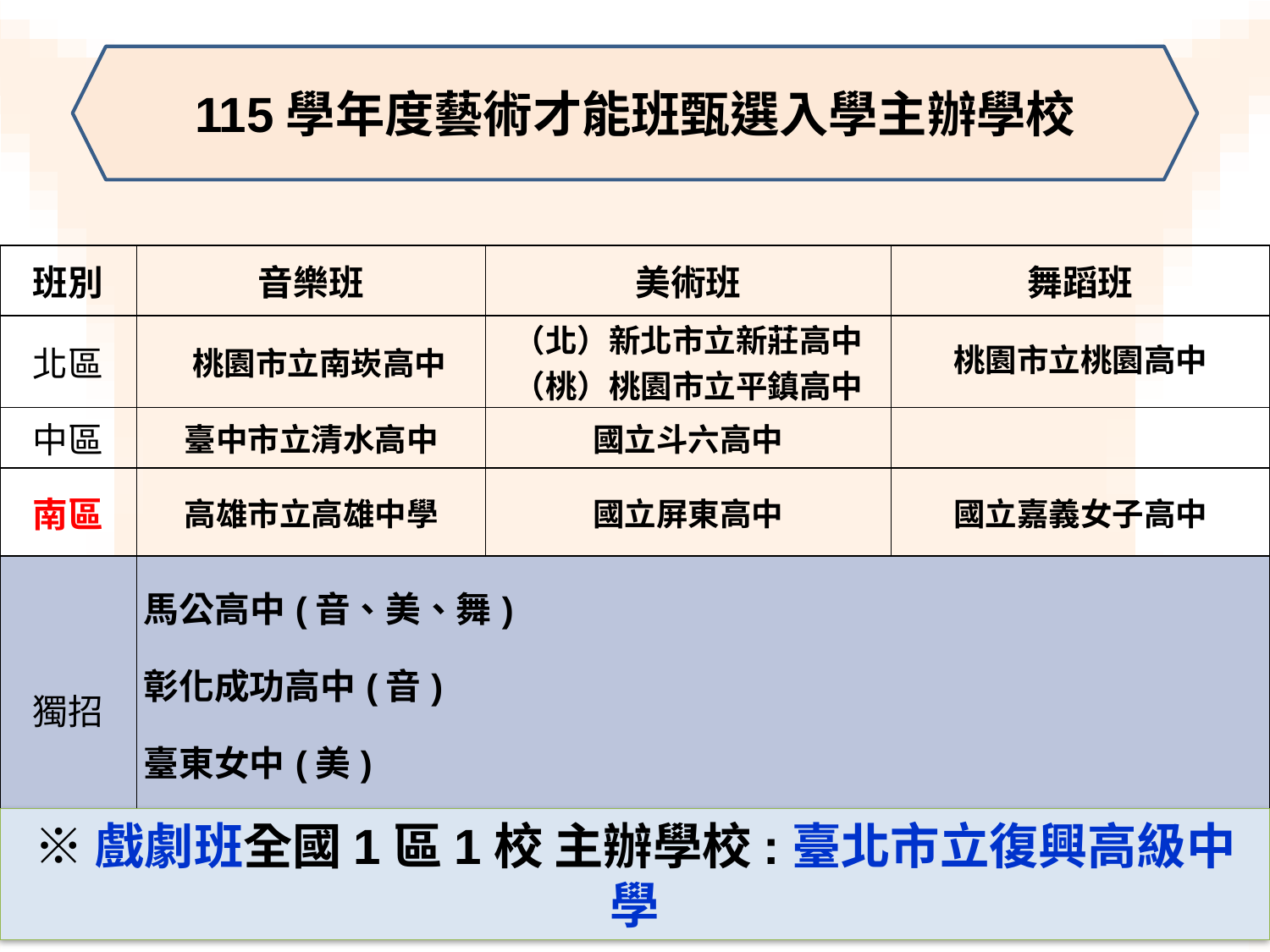

115學年度藝術才能班甄選入學主辦學校
| 班別 | 音樂班 | 美術班 | 舞蹈班 |
| --- | --- | --- | --- |
| 北區 | 桃園市立南崁高中 | （北）新北市立新莊高中 （桃）桃園市立平鎮高中 | 桃園市立桃園高中 |
| 中區 | 臺中市立清水高中 | 國立斗六高中 |  |
| 南區 | 高雄市立高雄中學 | 國立屏東高中 | 國立嘉義女子高中 |
| 獨招 | 馬公高中(音、美、舞) 彰化成功高中(音) 臺東女中(美) 花蓮女中(美) |  |  |
※戲劇班全國1區1校 主辦學校:臺北市立復興高級中學